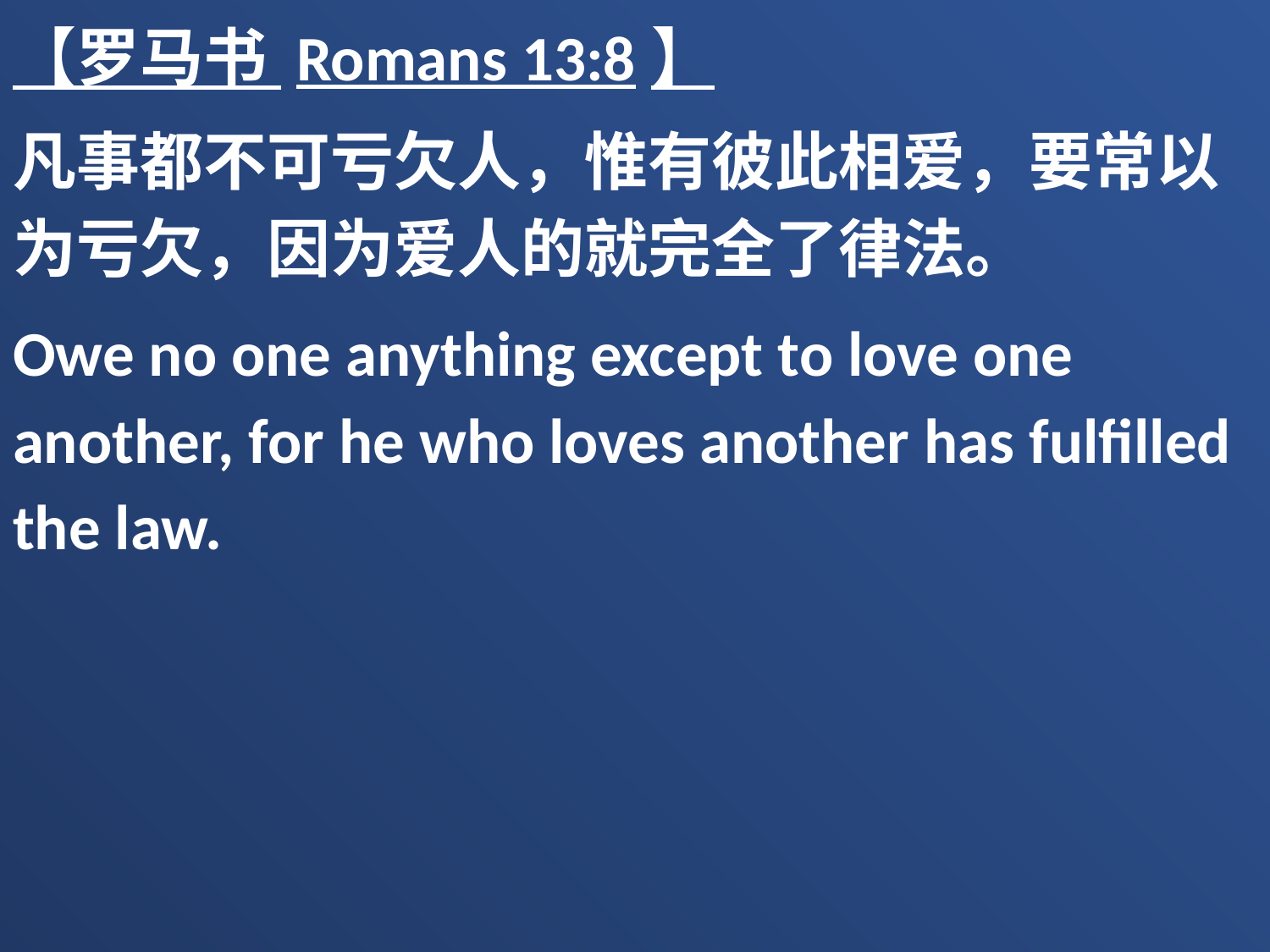

【罗马书 Romans 13:8】
凡事都不可亏欠人，惟有彼此相爱，要常以为亏欠，因为爱人的就完全了律法。
Owe no one anything except to love one another, for he who loves another has fulfilled the law.